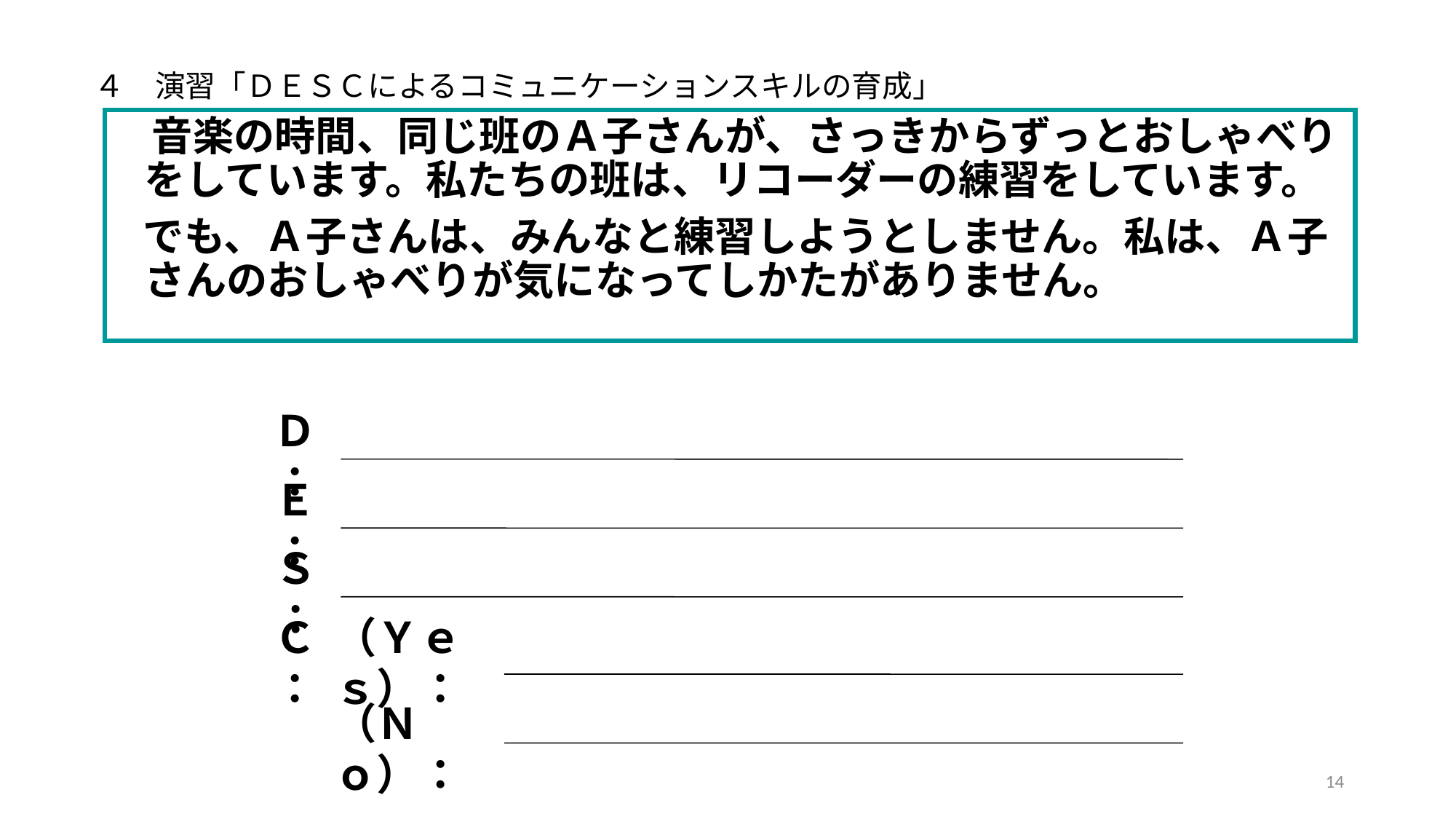

４　演習「ＤＥＳＣによるコミュニケーションスキルの育成」
    音楽の時間、同じ班のＡ子さんが、さっきからずっとおしゃべりをしています。私たちの班は、リコーダーの練習をしています。
  でも、Ａ子さんは、みんなと練習しようとしません。私は、Ａ子さんのおしゃべりが気になってしかたがありません。

Ｄ：

Ｅ：

Ｓ：

Ｃ：
（Ｙｅｓ）：

（Ｎｏ）：

14